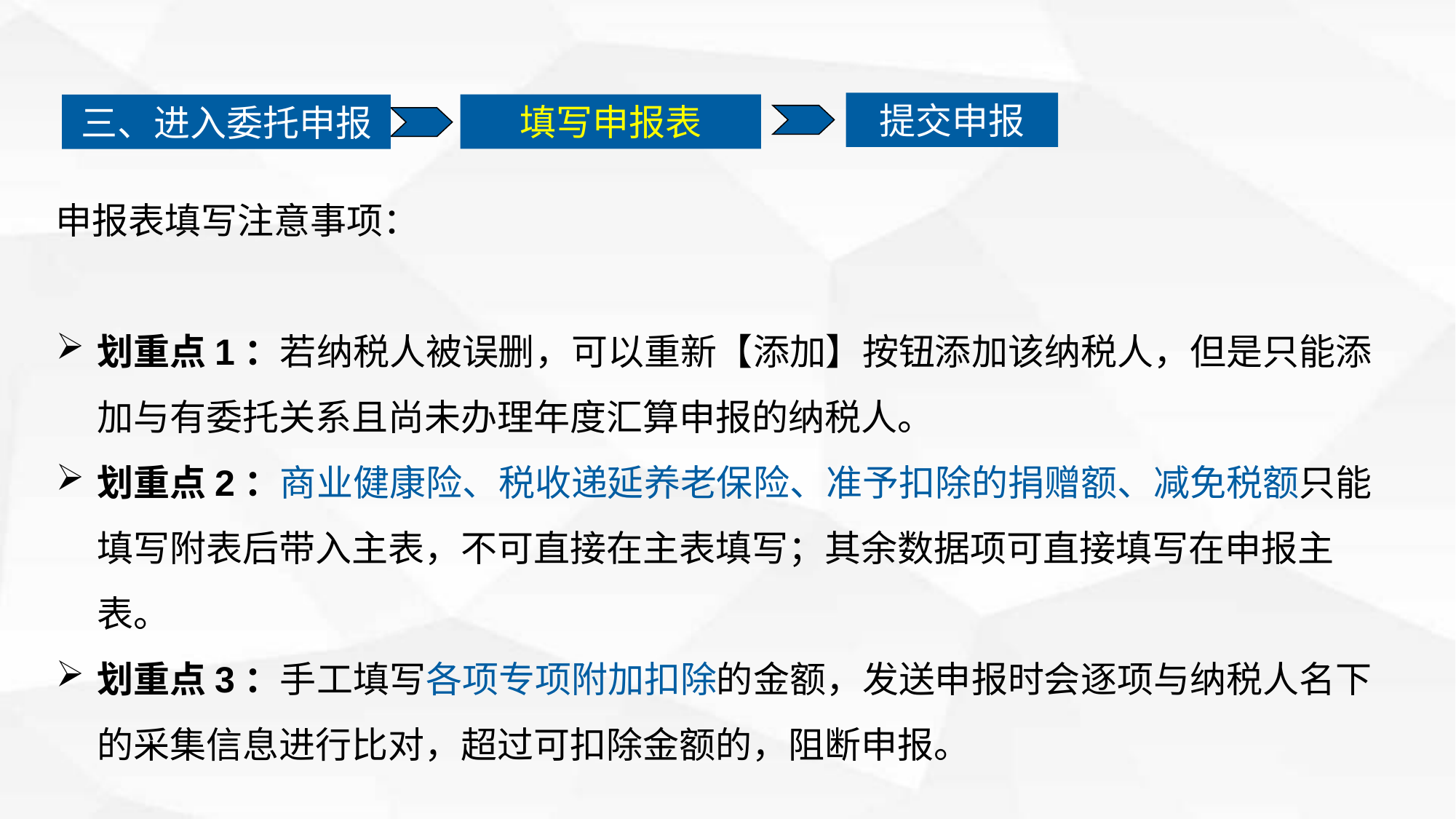

填写申报表
提交申报
三、进入委托申报

申报表填写注意事项：

划重点1：若纳税人被误删，可以重新【添加】按钮添加该纳税人，但是只能添加与有委托关系且尚未办理年度汇算申报的纳税人。
划重点2：商业健康险、税收递延养老保险、准予扣除的捐赠额、减免税额只能填写附表后带入主表，不可直接在主表填写；其余数据项可直接填写在申报主表。
划重点3：手工填写各项专项附加扣除的金额，发送申报时会逐项与纳税人名下的采集信息进行比对，超过可扣除金额的，阻断申报。